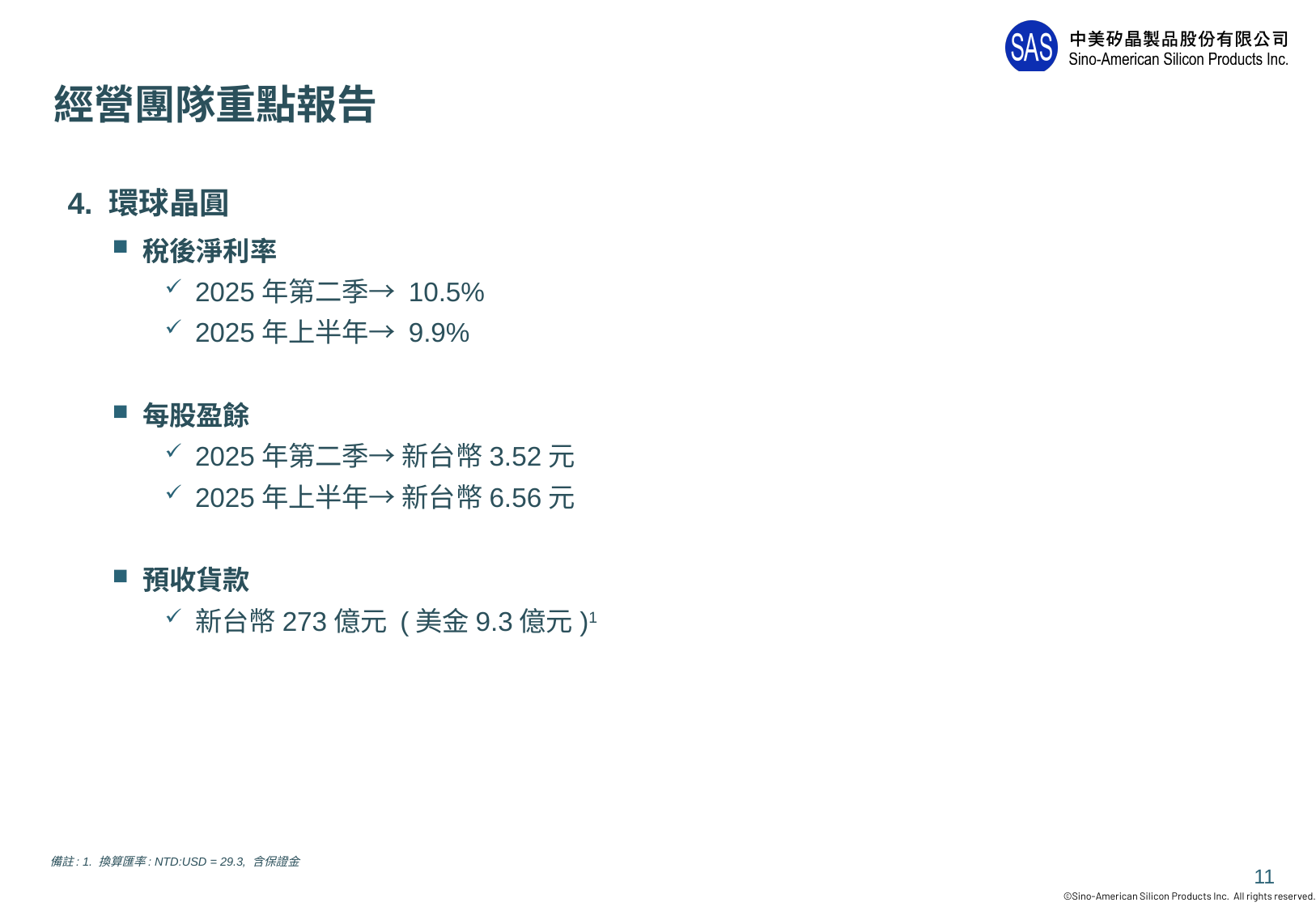

# 經營團隊重點報告
4. 環球晶圓
稅後淨利率
2025年第二季→ 10.5%
2025年上半年→ 9.9%

每股盈餘
2025年第二季→ 新台幣3.52元
2025年上半年→ 新台幣6.56元

預收貨款
新台幣273億元 (美金9.3億元)1

備註: 1. 換算匯率: NTD:USD = 29.3, 含保證金
11